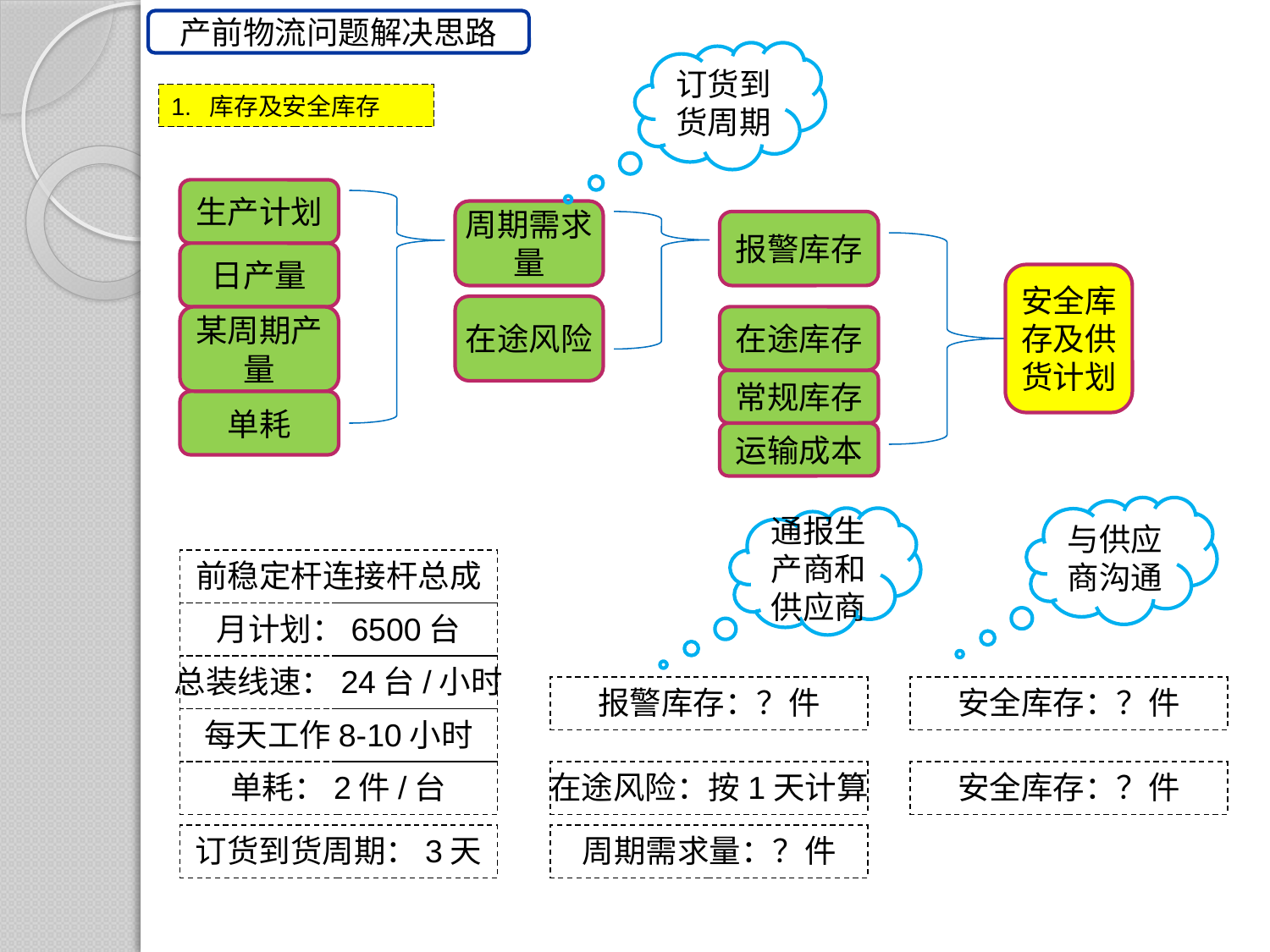

产前物流问题解决思路
订货到货周期
1.  库存及安全库存
生产计划

周期需求量

报警库存

日产量
安全库存及供货计划
在途风险
某周期产量
在途库存
常规库存
单耗
运输成本
与供应商沟通
通报生产商和供应商
前稳定杆连接杆总成
月计划：6500台
总装线速：24台/小时
报警库存：？件
安全库存：？件
每天工作8-10小时
单耗：2件/台
在途风险：按1天计算
安全库存：？件
订货到货周期：3天
周期需求量：？件